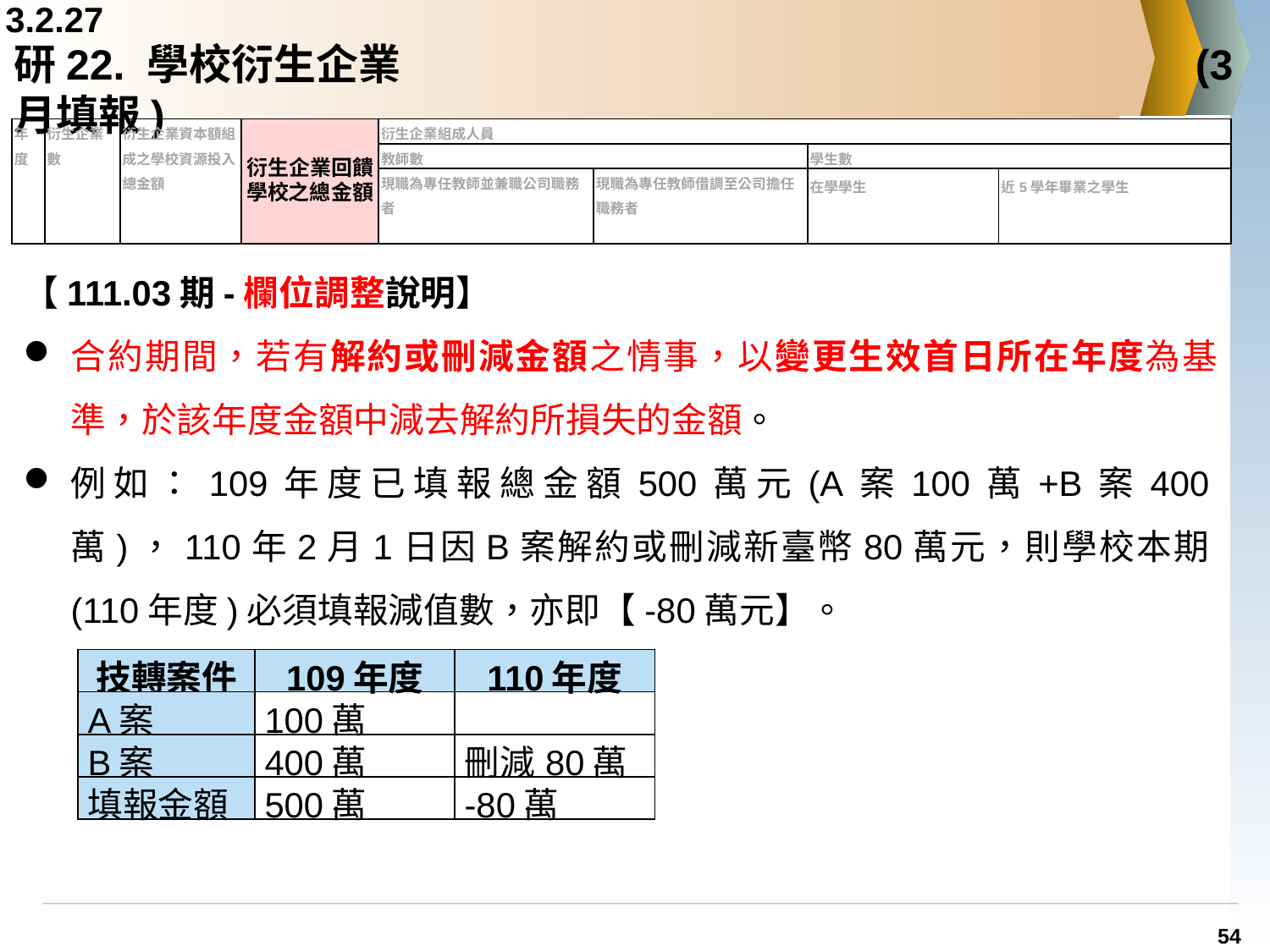

3.2.27
# 研22. 學校衍生企業						   (3月填報)
| 年度 | 衍生企業數 | 衍生企業資本額組成之學校資源投入總金額 | 衍生企業回饋學校之總金額 | 衍生企業組成人員 |  |  |  |
| --- | --- | --- | --- | --- | --- | --- | --- |
|  |  |  |  | 教師數 |  | 學生數 |  |
|  |  |  |  | 現職為專任教師並兼職公司職務者 | 現職為專任教師借調至公司擔任職務者 | 在學學生 | 近5學年畢業之學生 |
【111.03期-欄位調整說明】
合約期間，若有解約或刪減金額之情事，以變更生效首日所在年度為基準，於該年度金額中減去解約所損失的金額。
例如：109年度已填報總金額500萬元(A案100萬+B案400萬)，110年2月1日因B案解約或刪減新臺幣80萬元，則學校本期(110年度)必須填報減值數，亦即【-80萬元】。
| 技轉案件 | 109年度 | 110年度 |
| --- | --- | --- |
| A案 | 100萬 |  |
| B案 | 400萬 | 刪減80萬 |
| 填報金額 | 500萬 | -80萬 |